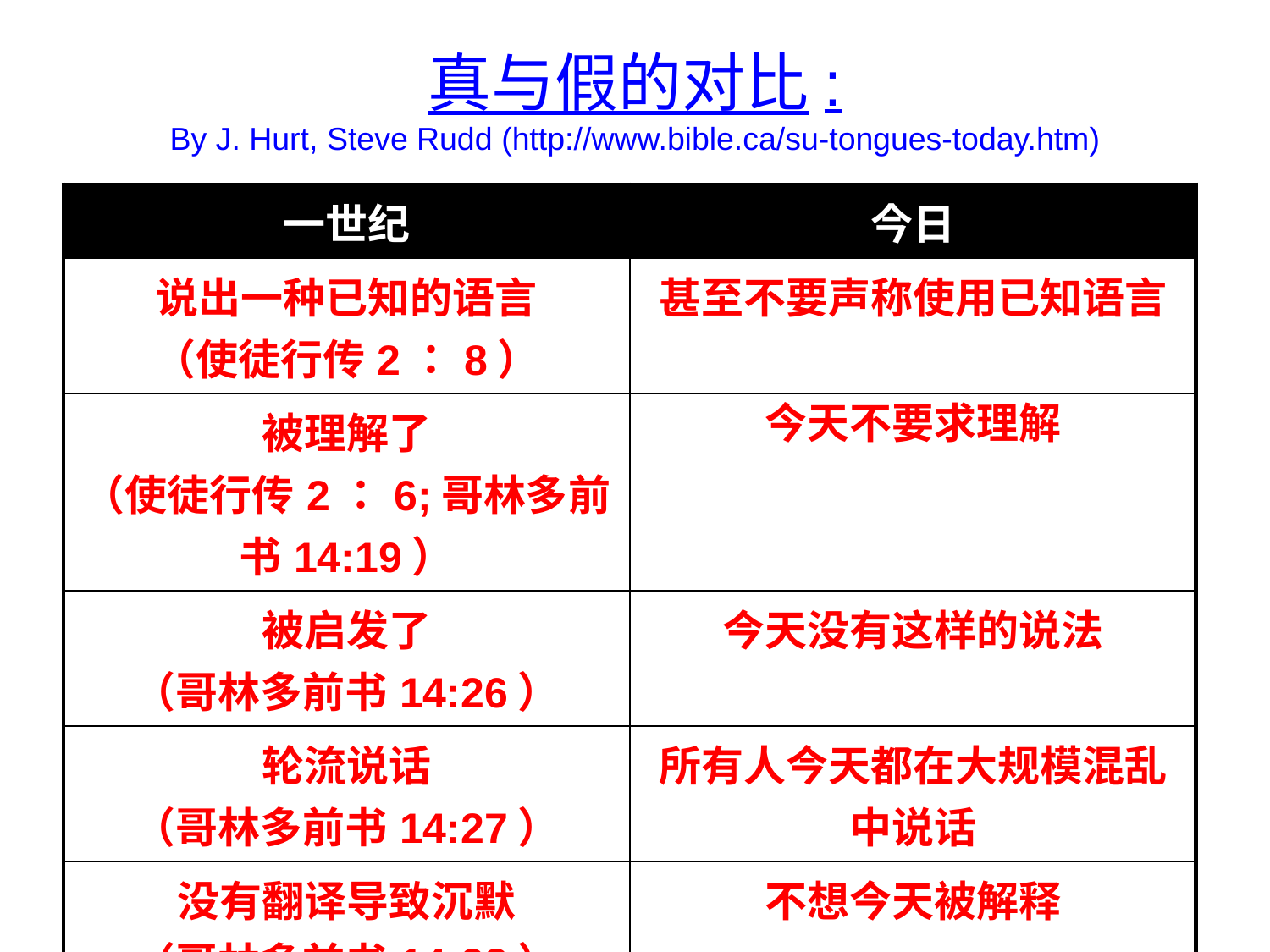

# 真与假的对比: By J. Hurt, Steve Rudd (http://www.bible.ca/su-tongues-today.htm)
| 一世纪 | 今日 |
| --- | --- |
| 说出一种已知的语言 （使徒行传2：8） | 甚至不要声称使用已知语言 |
| 被理解了 （使徒行传2：6;哥林多前书14:19） | 今天不要求理解 |
| 被启发了 （哥林多前书14:26） | 今天没有这样的说法 |
| 轮流说话 （哥林多前书14:27） | 所有人今天都在大规模混乱中说话 |
| 没有翻译导致沉默 （哥林多前书14:28） | 不想今天被解释 |